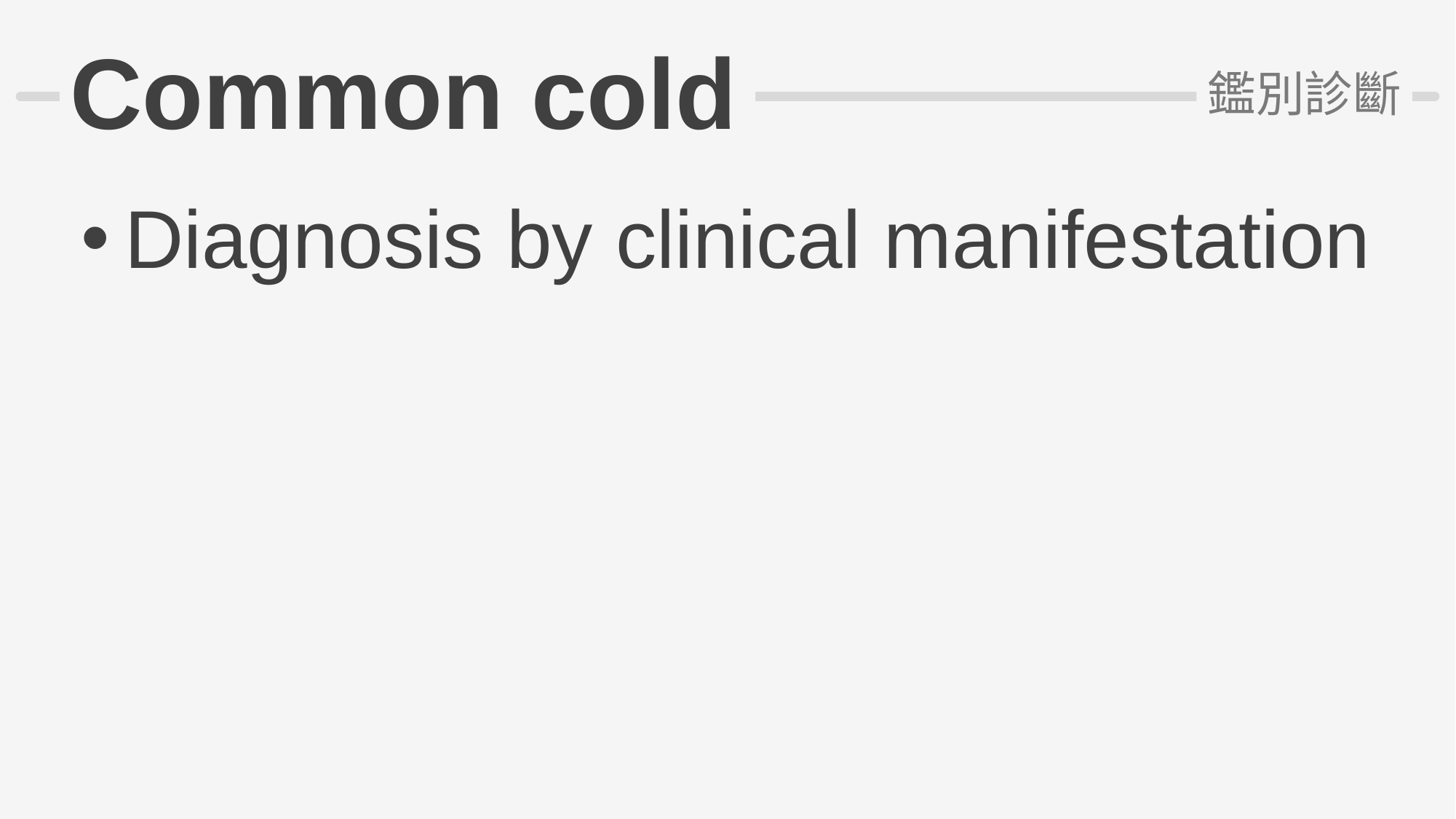

# Common cold
鑑別診斷
Diagnosis by clinical manifestation